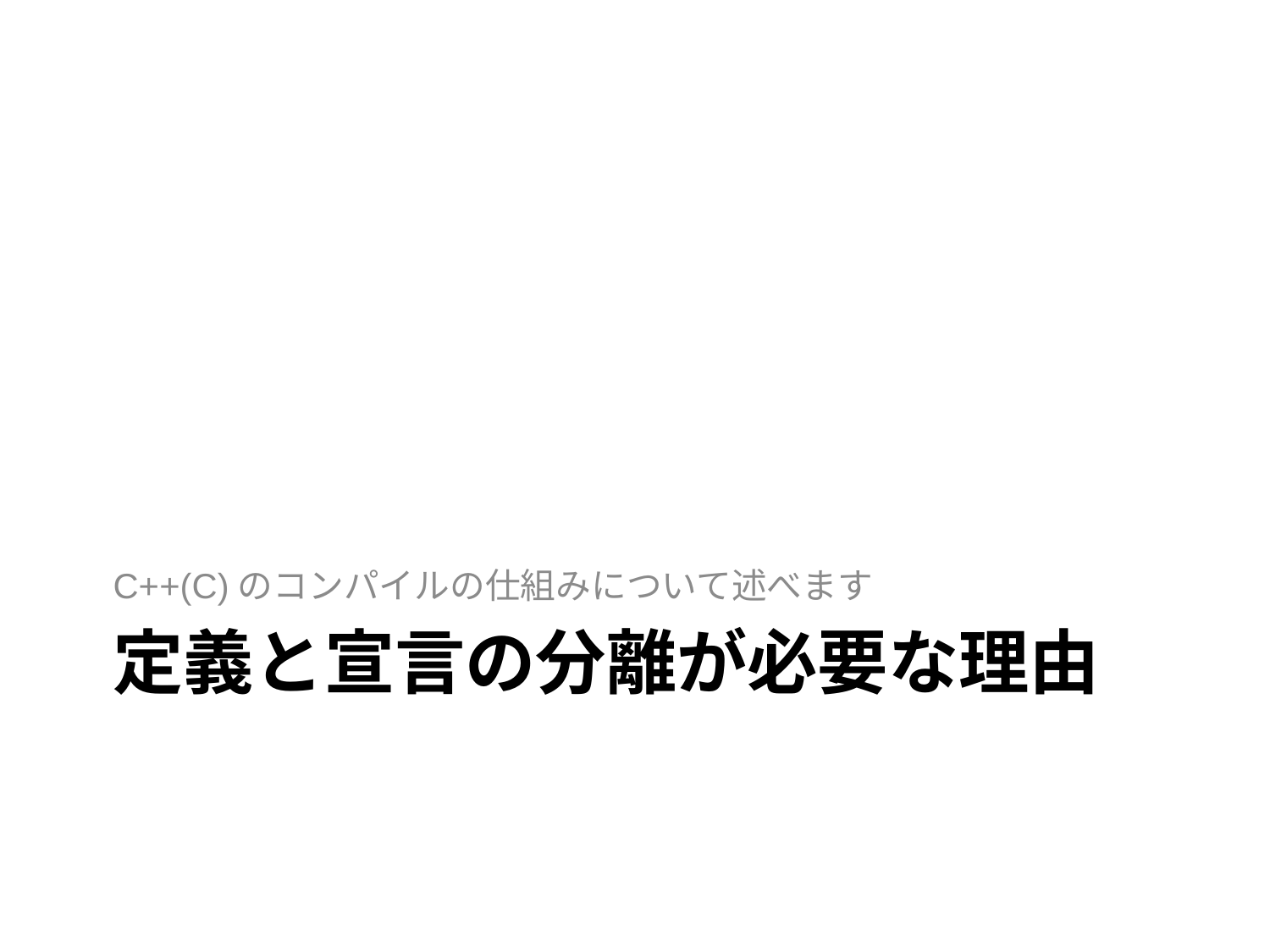

C++(C)のコンパイルの仕組みについて述べます
# 定義と宣言の分離が必要な理由